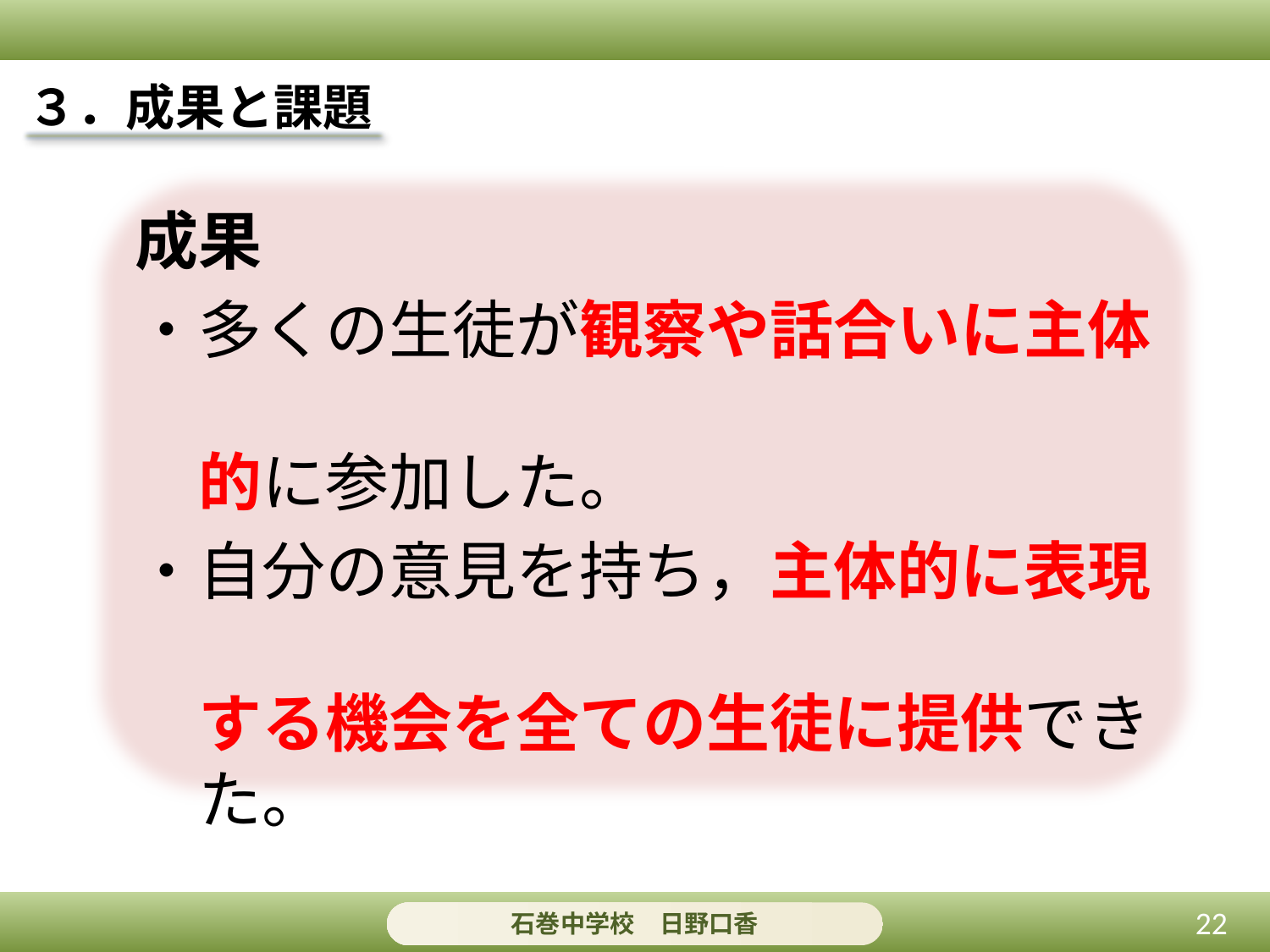

３．成果と課題

　成果
　・多くの生徒が観察や話合いに主体　　
　　的に参加した。
　・自分の意見を持ち，主体的に表現　　
　　する機会を全ての生徒に提供でき
　　た。
石巻中学校　日野口香
22